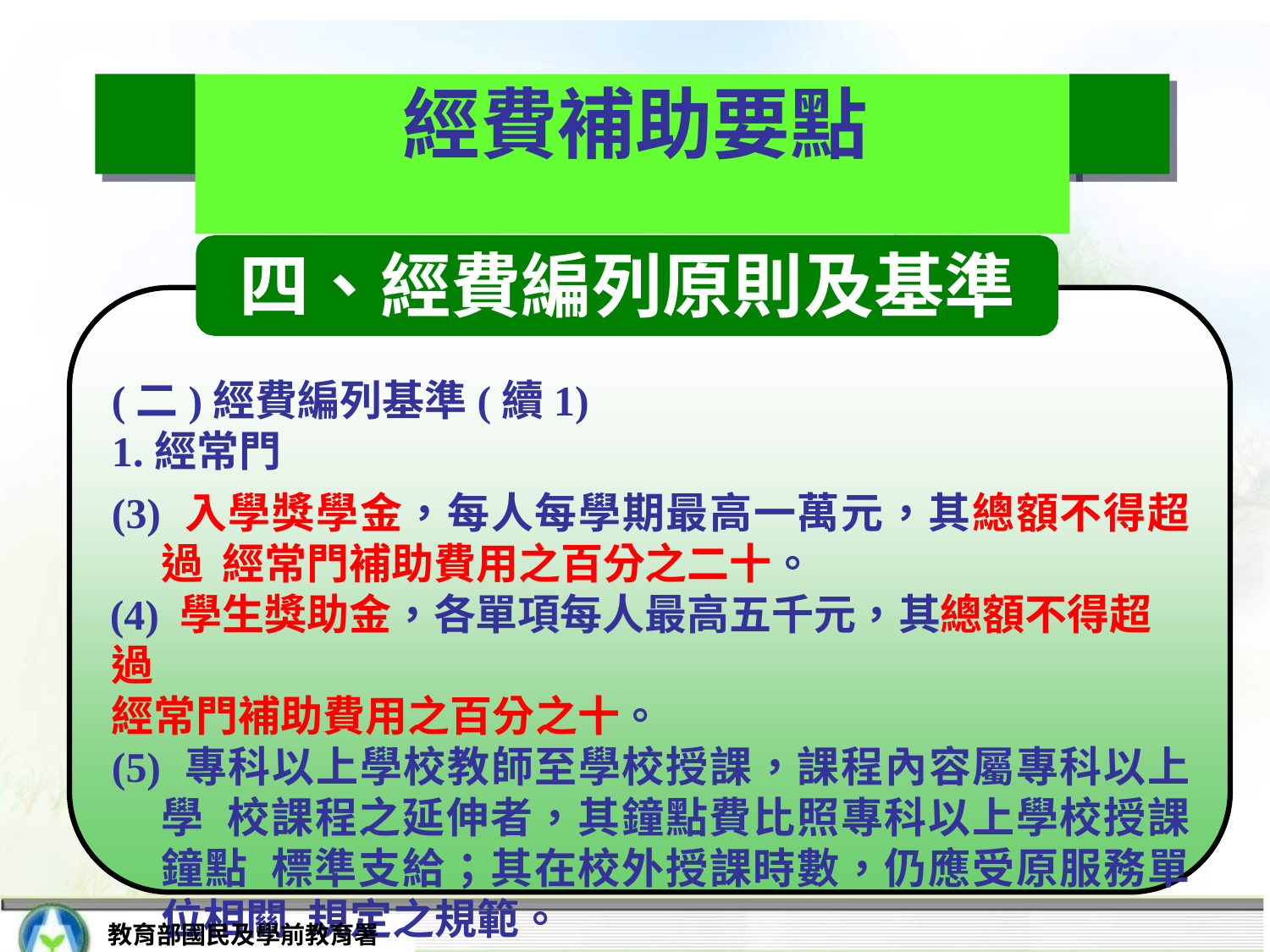

# 經費補助要點

四、經費編列原則及基準

(二)經費編列基準(續1)
1.經常門
(3) 入學獎學金，每人每學期最高一萬元，其總額不得超過  經常門補助費用之百分之二十。
(4) 學生獎助金，各單項每人最高五千元，其總額不得超過
經常門補助費用之百分之十。
(5) 專科以上學校教師至學校授課，課程內容屬專科以上學  校課程之延伸者，其鐘點費比照專科以上學校授課鐘點  標準支給；其在校外授課時數，仍應受原服務單位相關  規定之規範。
教育部國民及學前教育署